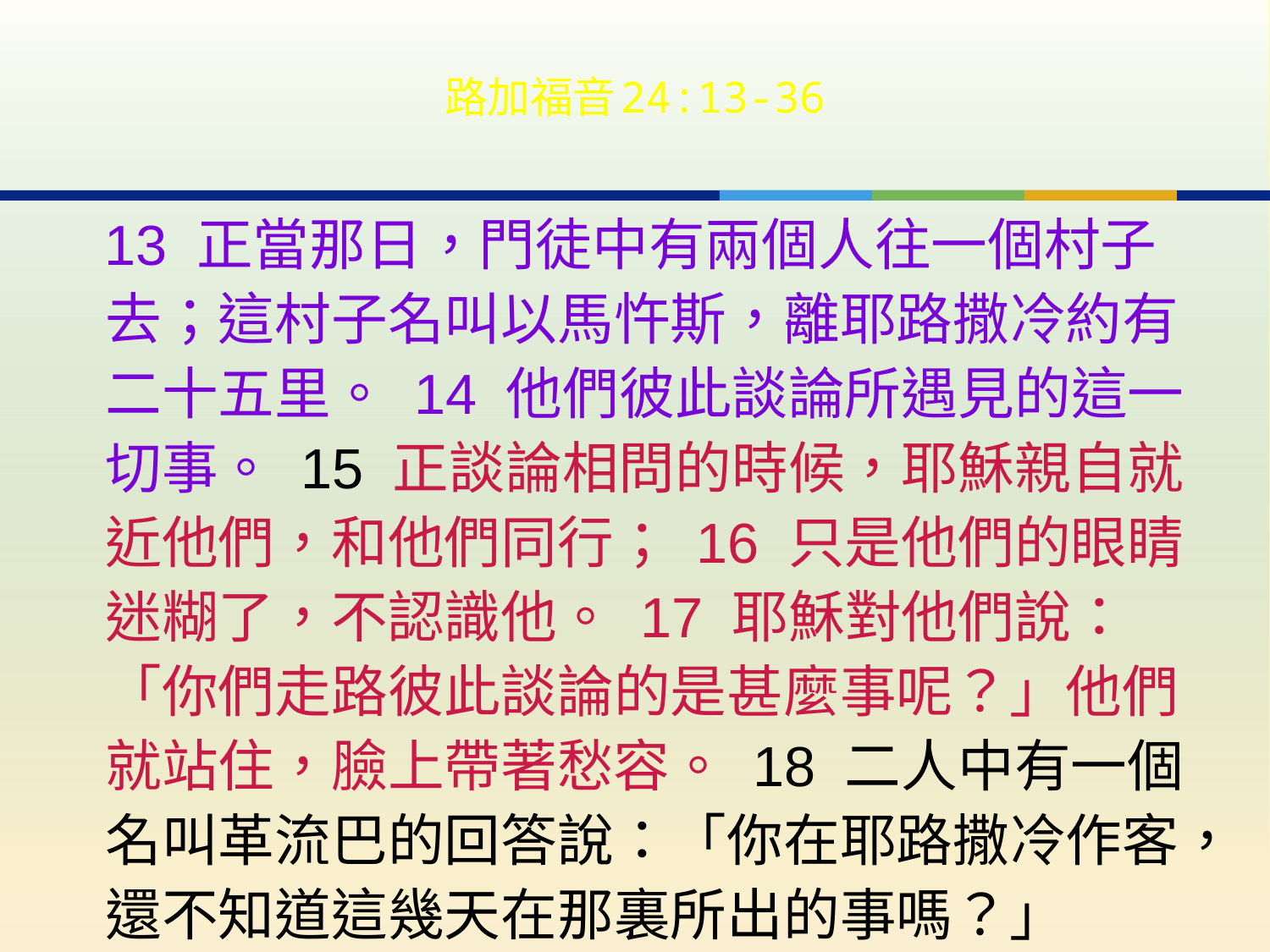

# 路加福音24:13-36
   13 正當那日，門徒中有兩個人往一個村子去；這村子名叫以馬忤斯，離耶路撒冷約有二十五里。 14 他們彼此談論所遇見的這一切事。 15 正談論相問的時候，耶穌親自就近他們，和他們同行； 16 只是他們的眼睛迷糊了，不認識他。 17 耶穌對他們說：「你們走路彼此談論的是甚麼事呢？」他們就站住，臉上帶著愁容。 18 二人中有一個名叫革流巴的回答說：「你在耶路撒冷作客，還不知道這幾天在那裏所出的事嗎？」